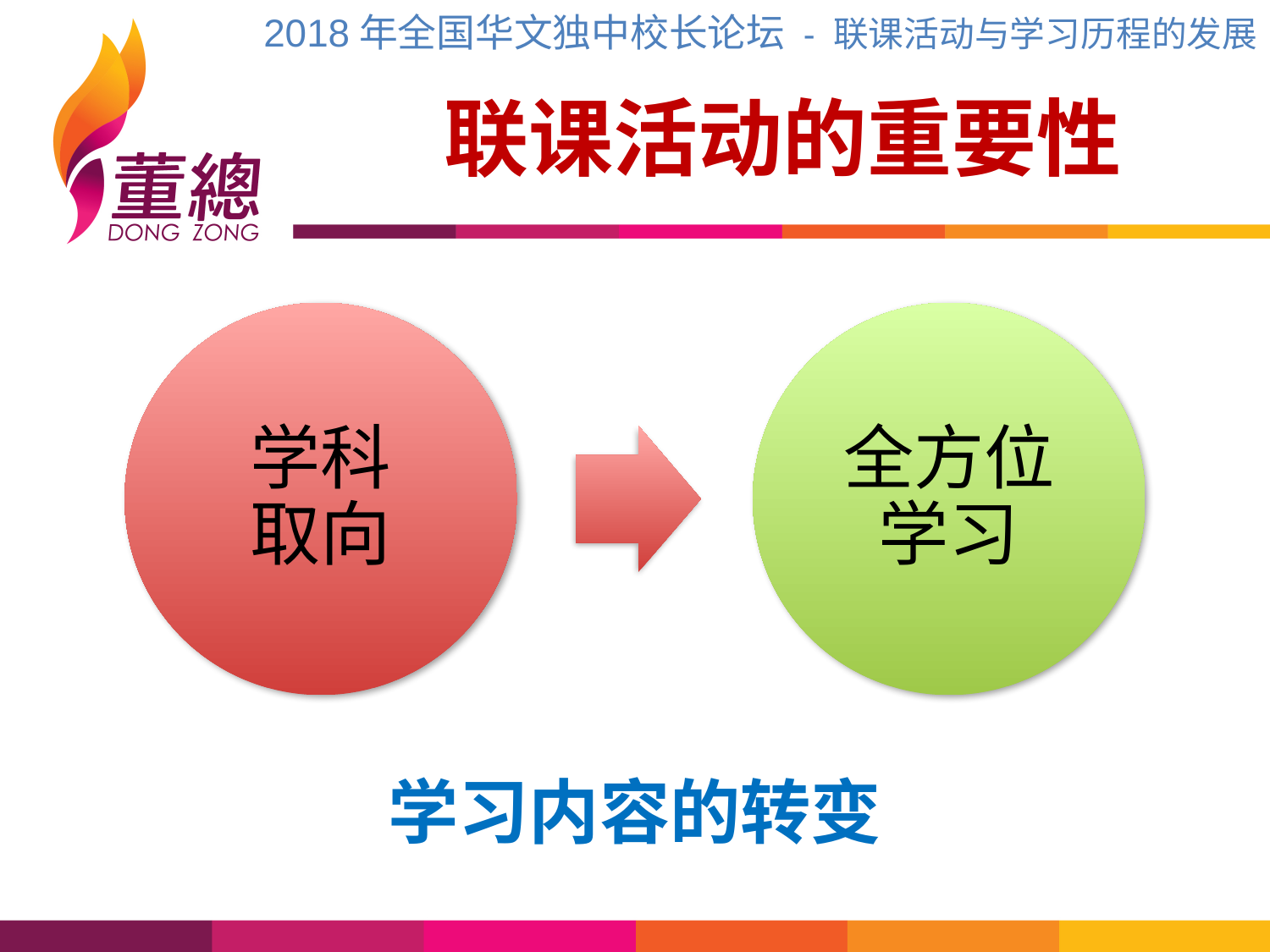

2018年全国华文独中校长论坛 - 联课活动与学习历程的发展
联课活动的重要性
学科
取向

全方位
学习
学习内容的转变